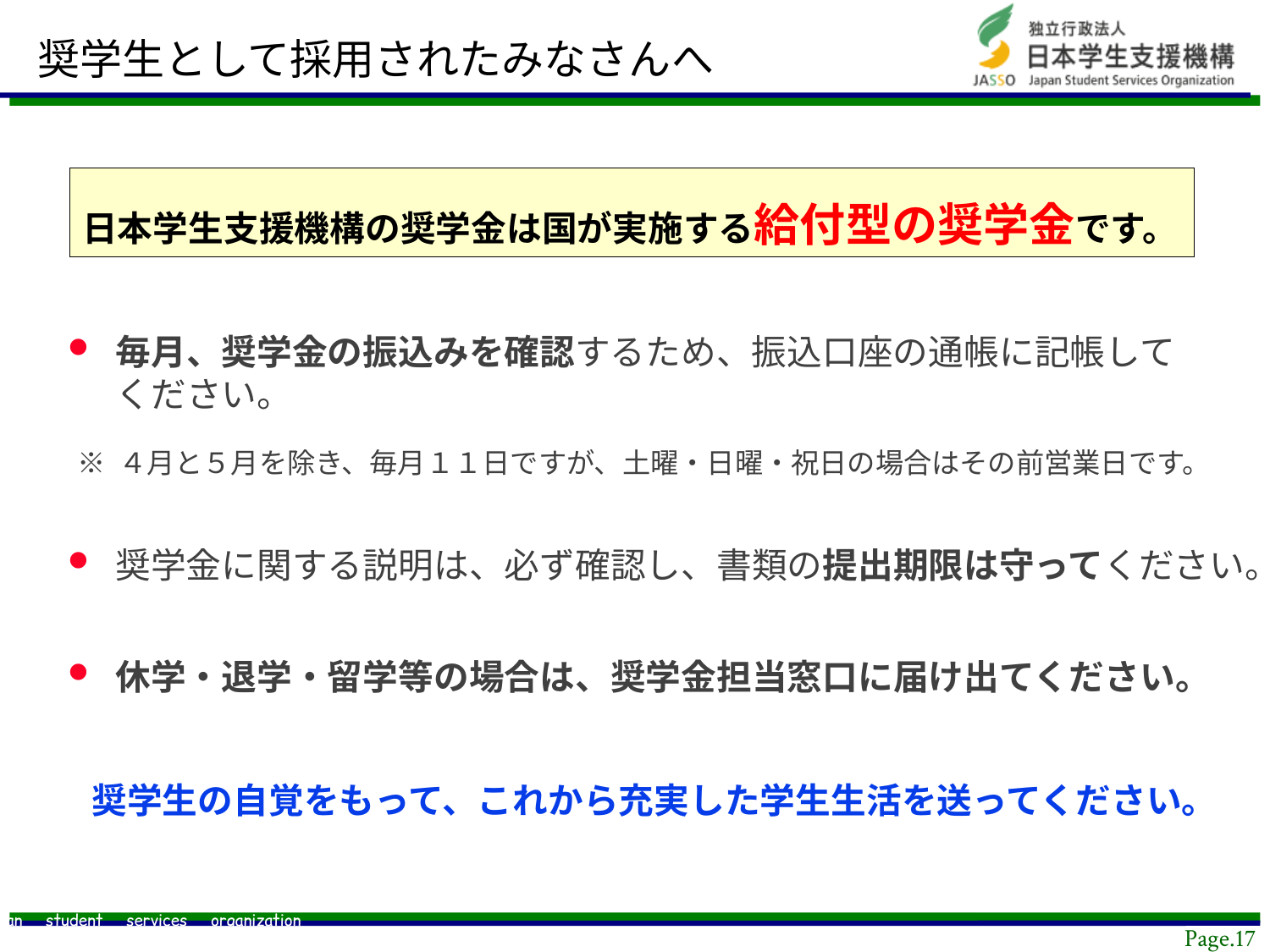

奨学生として採用されたみなさんへ
日本学生支援機構の奨学金は国が実施する給付型の奨学金です。
毎月、奨学金の振込みを確認するため、振込口座の通帳に記帳してください。
※ ４月と５月を除き、毎月１１日ですが、土曜・日曜・祝日の場合はその前営業日です。
奨学金に関する説明は、必ず確認し、書類の提出期限は守ってください。
休学・退学・留学等の場合は、奨学金担当窓口に届け出てください。
奨学生の自覚をもって、これから充実した学生生活を送ってください。